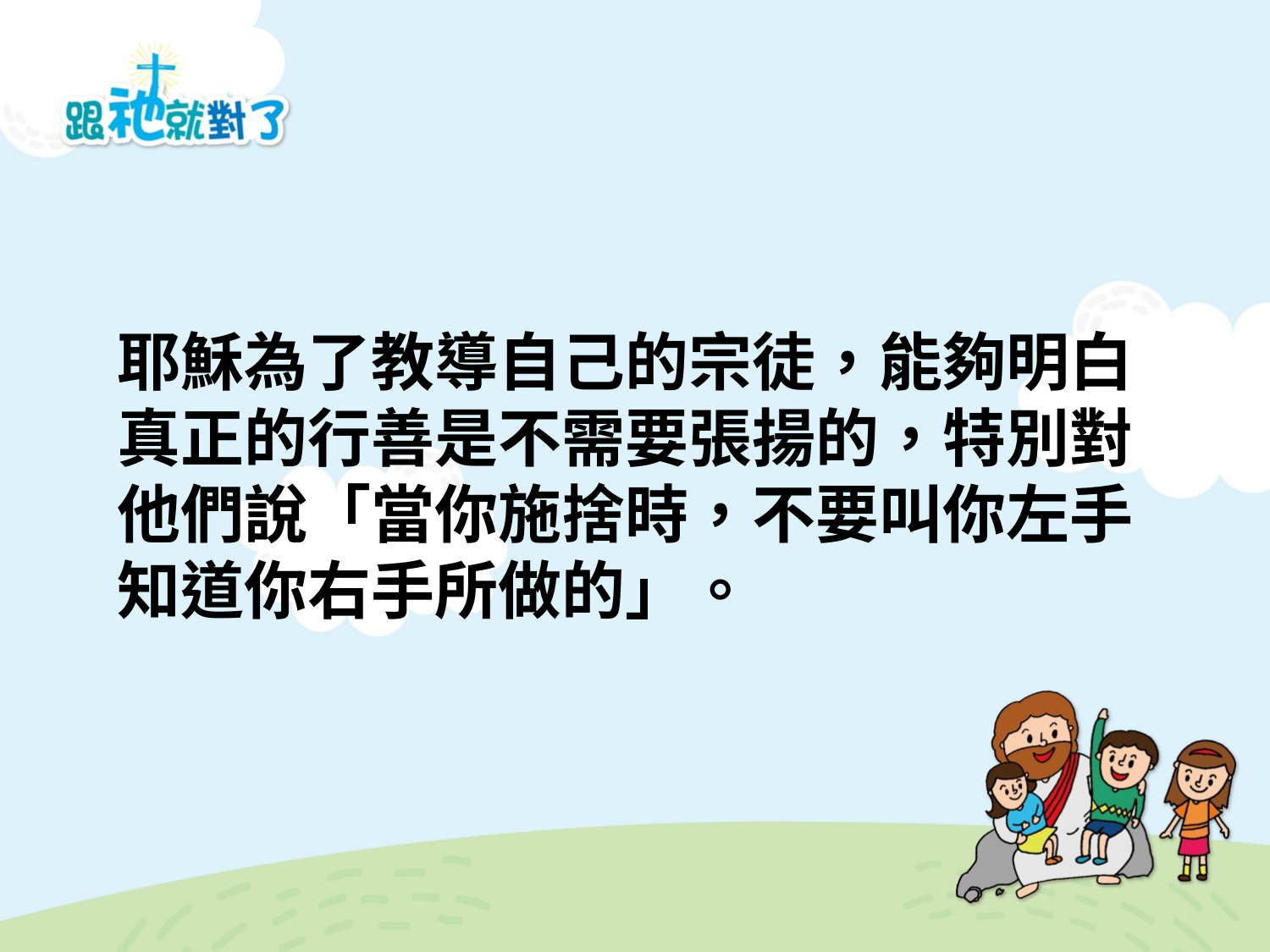

耶穌為了教導自己的宗徒，能夠明白真正的行善是不需要張揚的，特別對他們說「當你施捨時，不要叫你左手知道你右手所做的」。